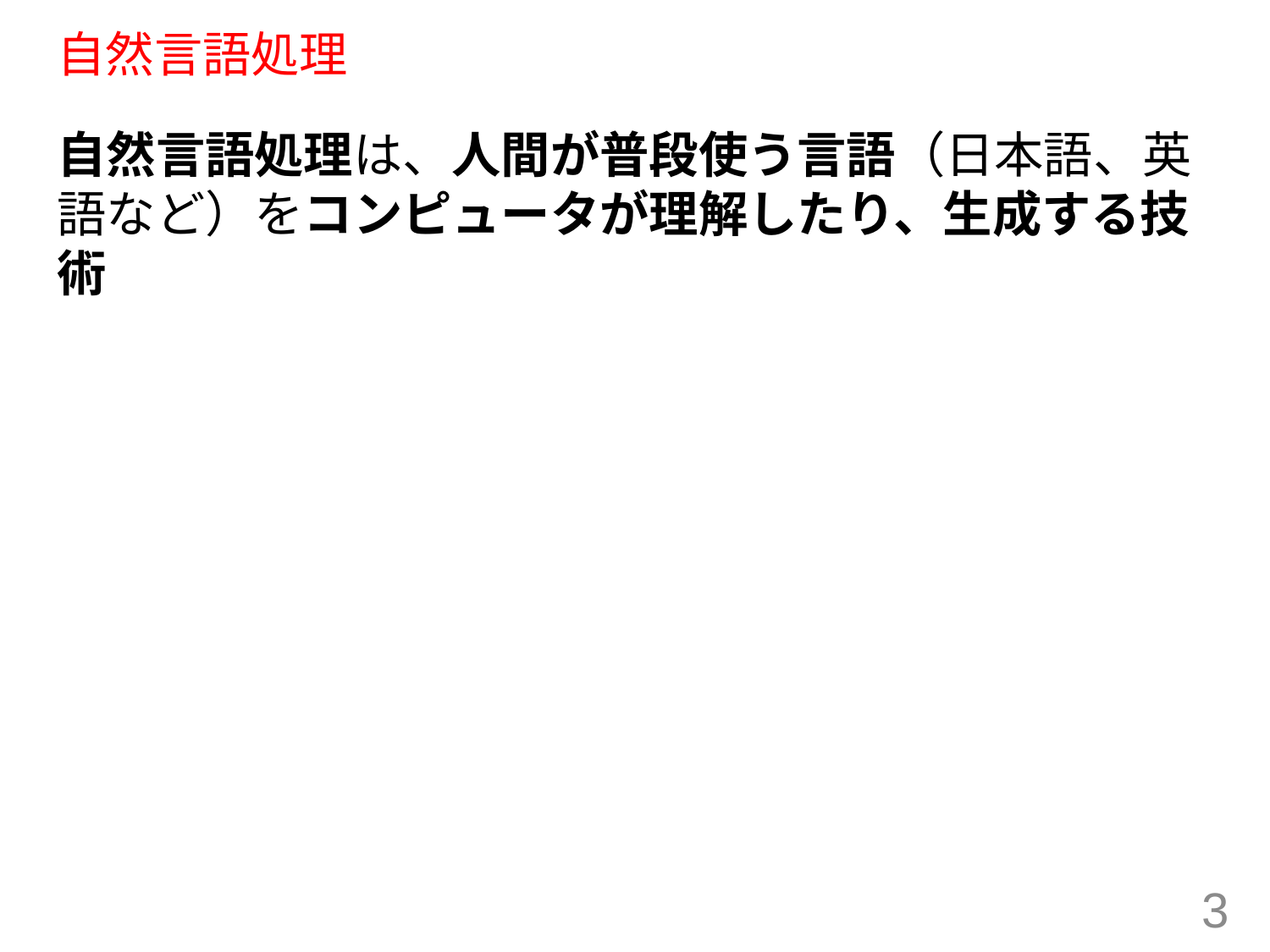

# 自然言語処理
自然言語処理は、人間が普段使う言語（日本語、英語など）をコンピュータが理解したり、生成する技術

3